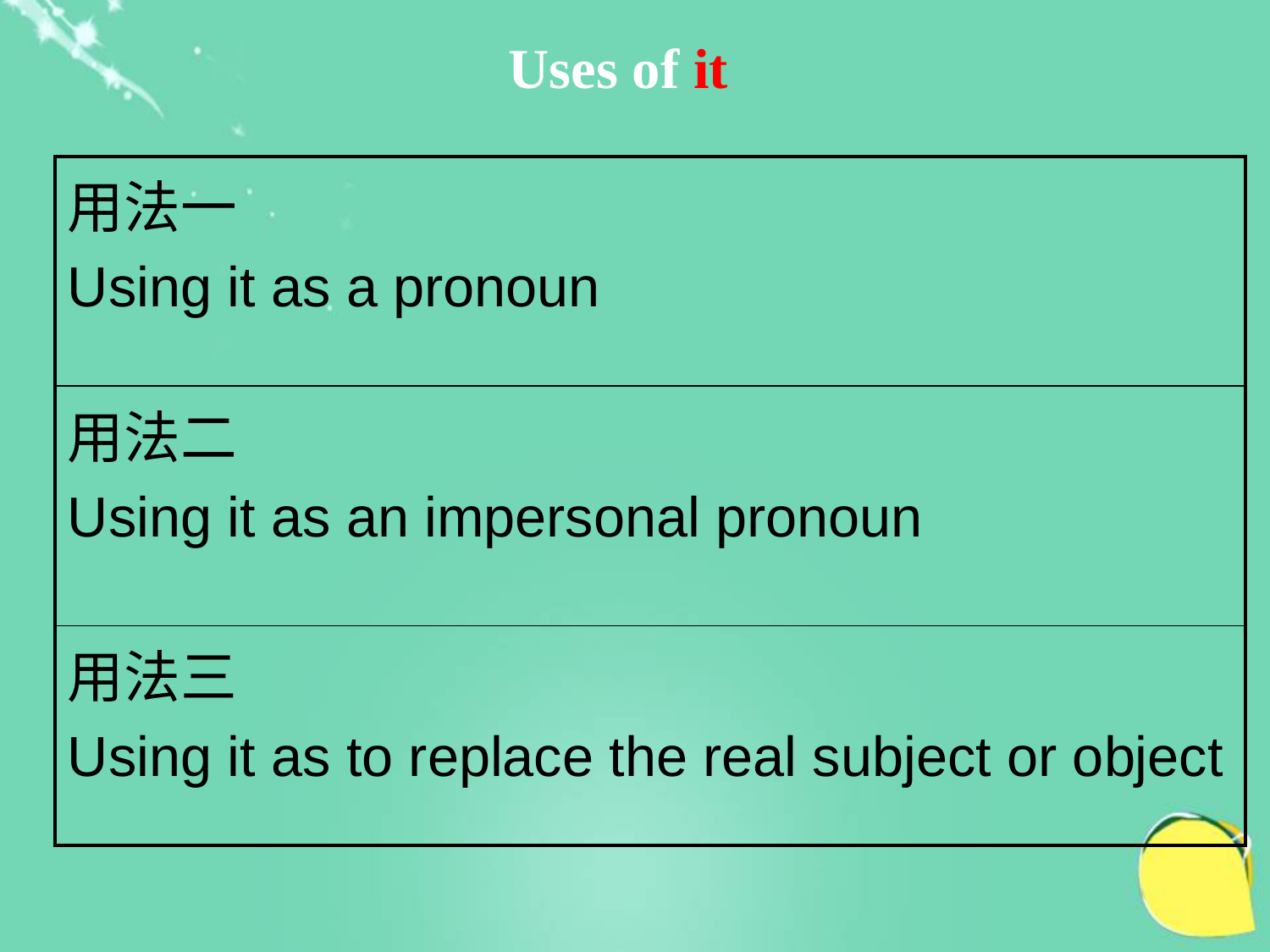

Uses of it
| 用法一 Using it as a pronoun |
| --- |
| 用法二 Using it as an impersonal pronoun |
| 用法三 Using it as to replace the real subject or object |